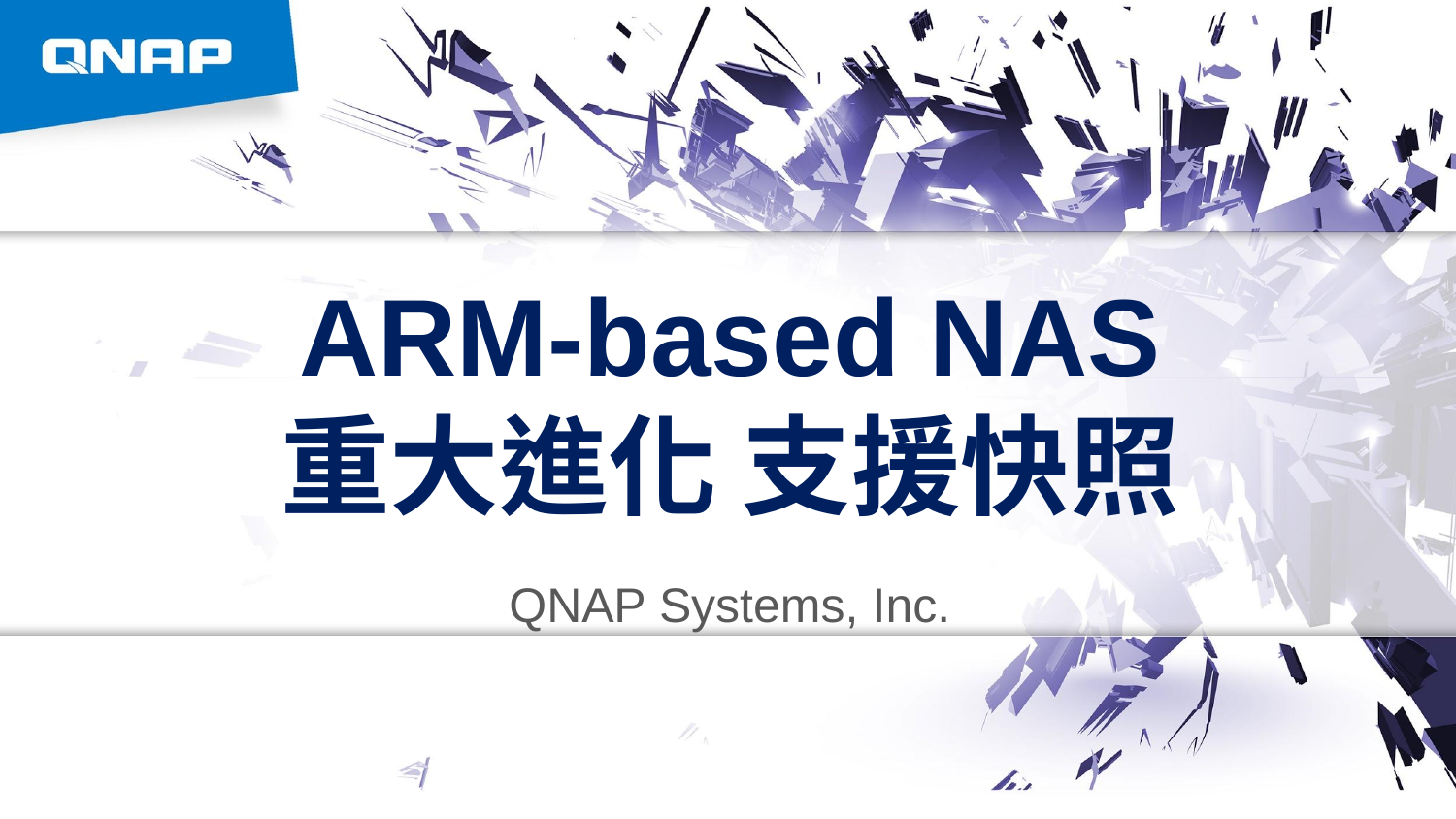

# ARM-based NAS
重大進化 支援快照

QNAP Systems, Inc.